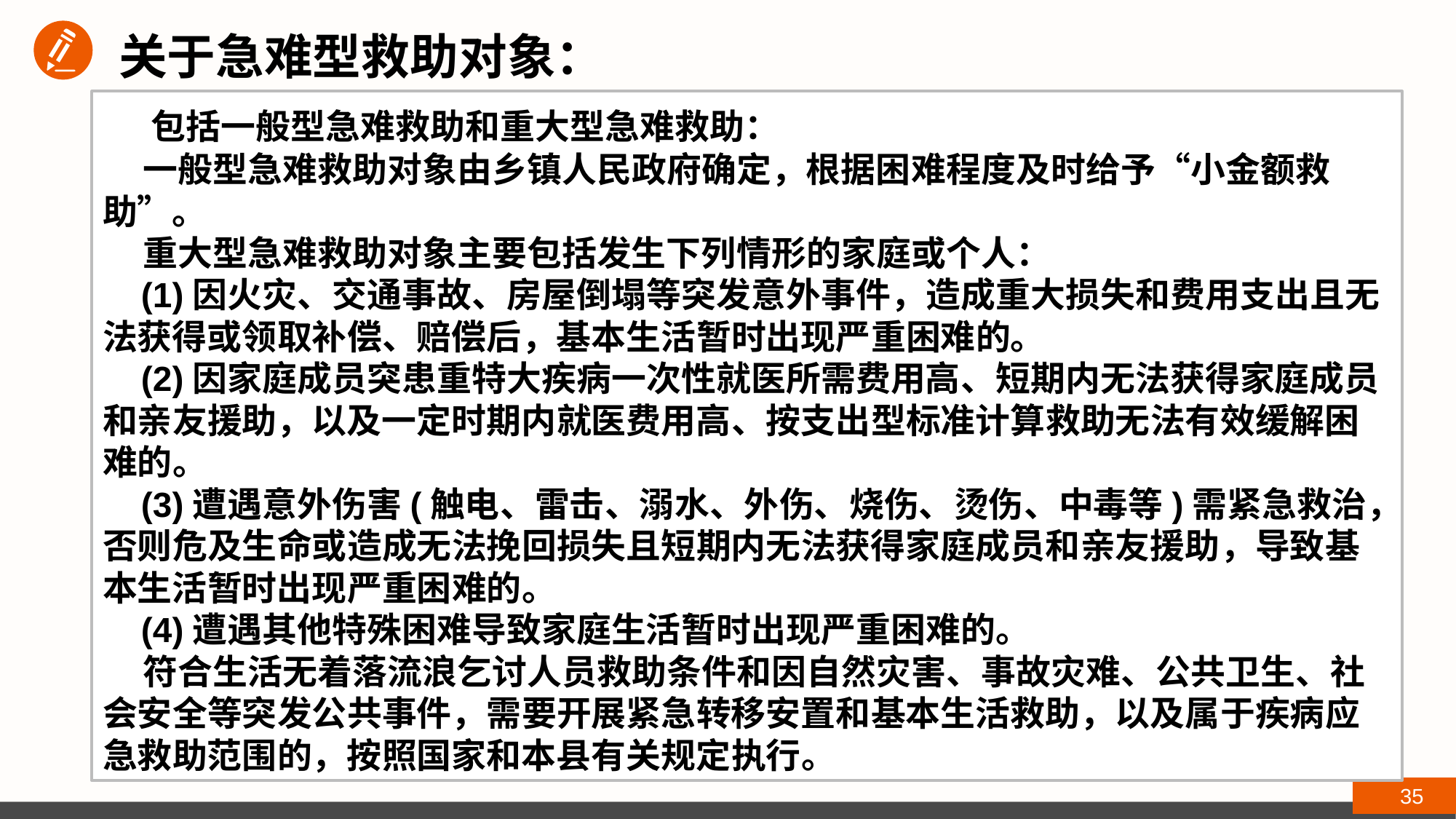

关于急难型救助对象：
    包括一般型急难救助和重大型急难救助：
    一般型急难救助对象由乡镇人民政府确定，根据困难程度及时给予“小金额救助”。
    重大型急难救助对象主要包括发生下列情形的家庭或个人：
    (1)因火灾、交通事故、房屋倒塌等突发意外事件，造成重大损失和费用支出且无法获得或领取补偿、赔偿后，基本生活暂时出现严重困难的。
    (2)因家庭成员突患重特大疾病一次性就医所需费用高、短期内无法获得家庭成员和亲友援助，以及一定时期内就医费用高、按支出型标准计算救助无法有效缓解困难的。
    (3)遭遇意外伤害(触电、雷击、溺水、外伤、烧伤、烫伤、中毒等)需紧急救治，否则危及生命或造成无法挽回损失且短期内无法获得家庭成员和亲友援助，导致基本生活暂时出现严重困难的。
    (4)遭遇其他特殊困难导致家庭生活暂时出现严重困难的。
    符合生活无着落流浪乞讨人员救助条件和因自然灾害、事故灾难、公共卫生、社会安全等突发公共事件，需要开展紧急转移安置和基本生活救助，以及属于疾病应急救助范围的，按照国家和本县有关规定执行。